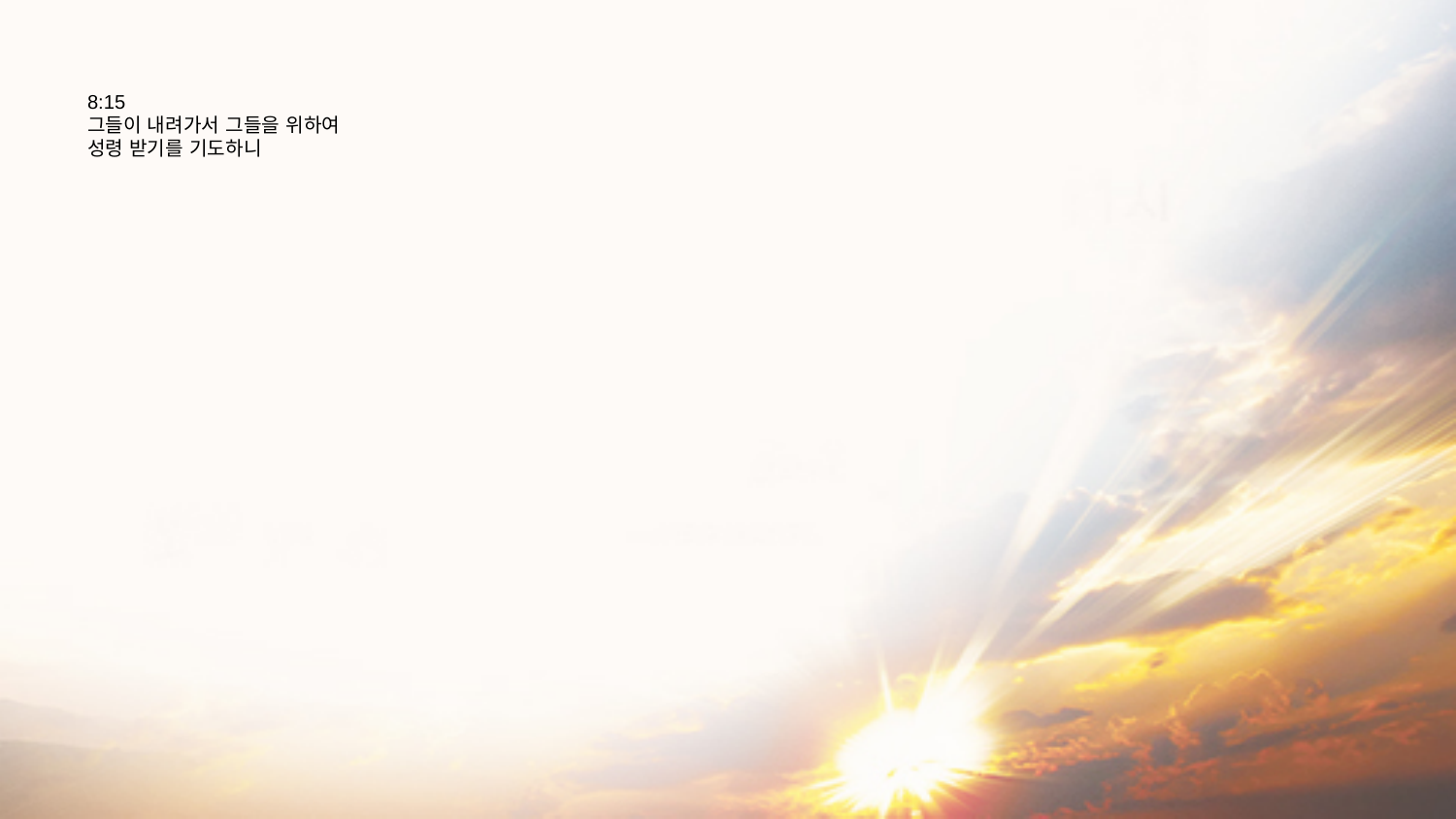

# 8:15 그들이 내려가서 그들을 위하여 성령 받기를 기도하니